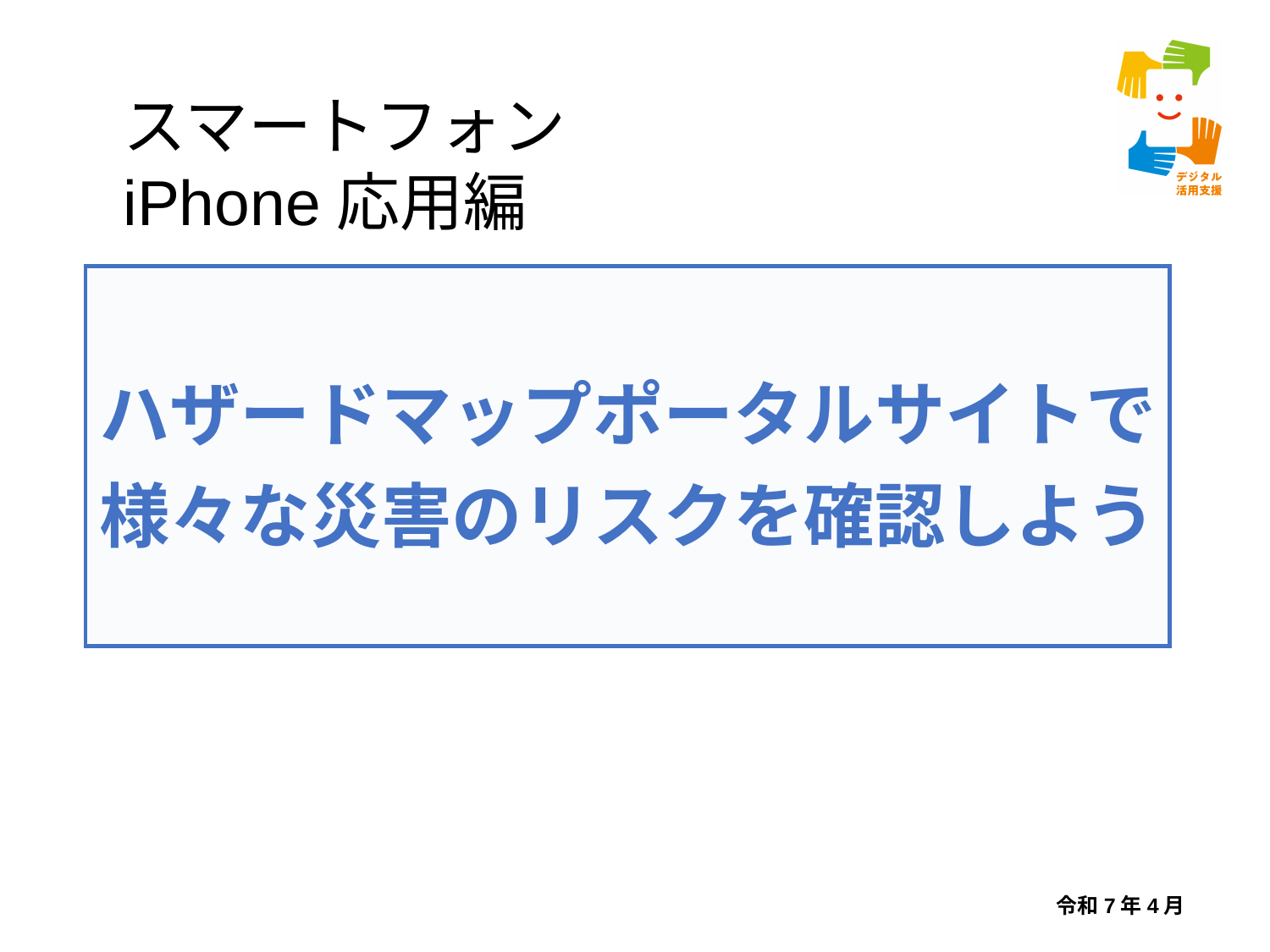

スマートフォン
iPhone応用編
ハザードマップポータルサイトで様々な災害のリスクを確認しよう
令和7年4月